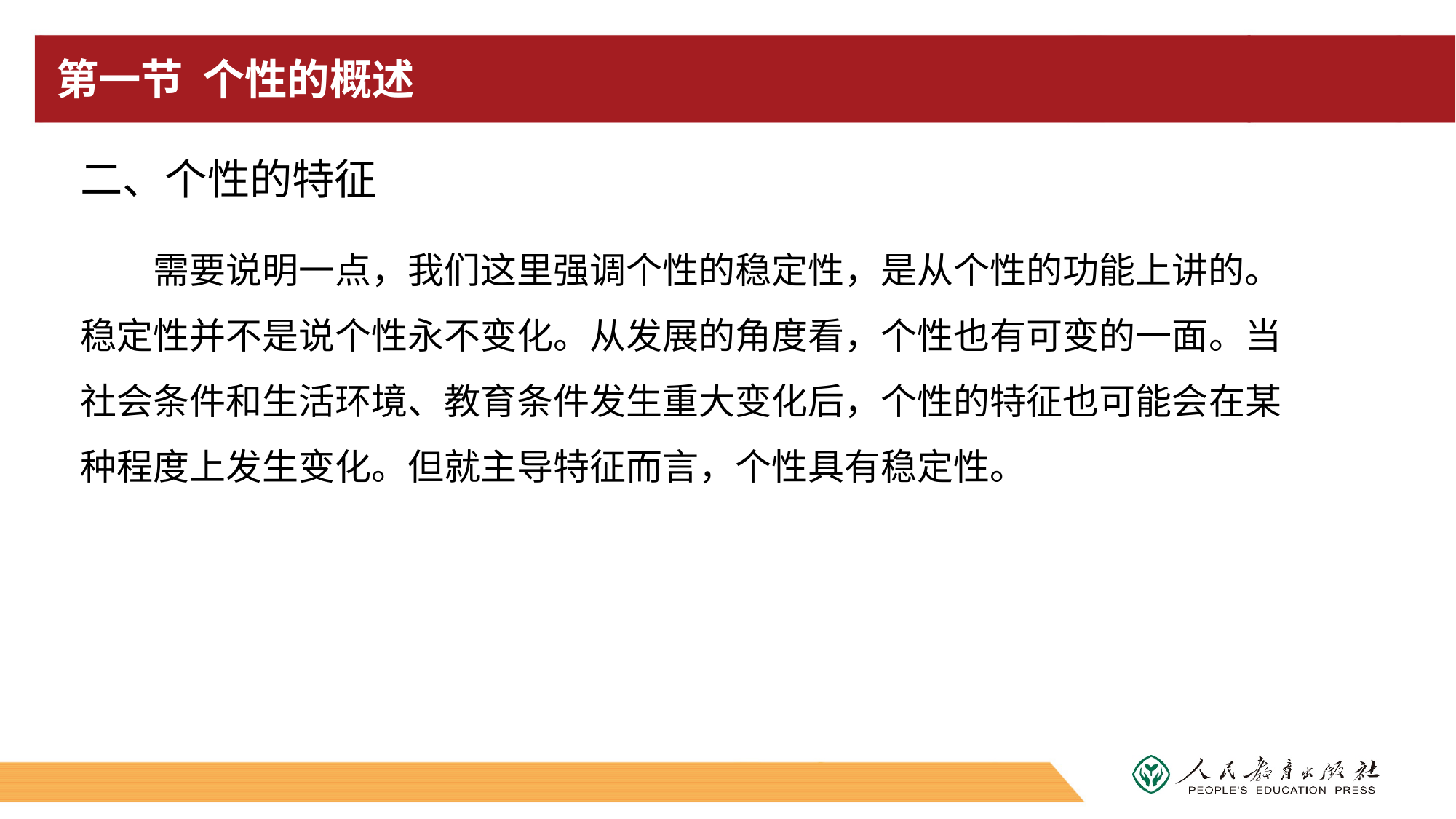

# 第一节  个性的概述
二、个性的特征
需要说明一点，我们这里强调个性的稳定性，是从个性的功能上讲的。稳定性并不是说个性永不变化。从发展的角度看，个性也有可变的一面。当社会条件和生活环境、教育条件发生重大变化后，个性的特征也可能会在某种程度上发生变化。但就主导特征而言，个性具有稳定性。